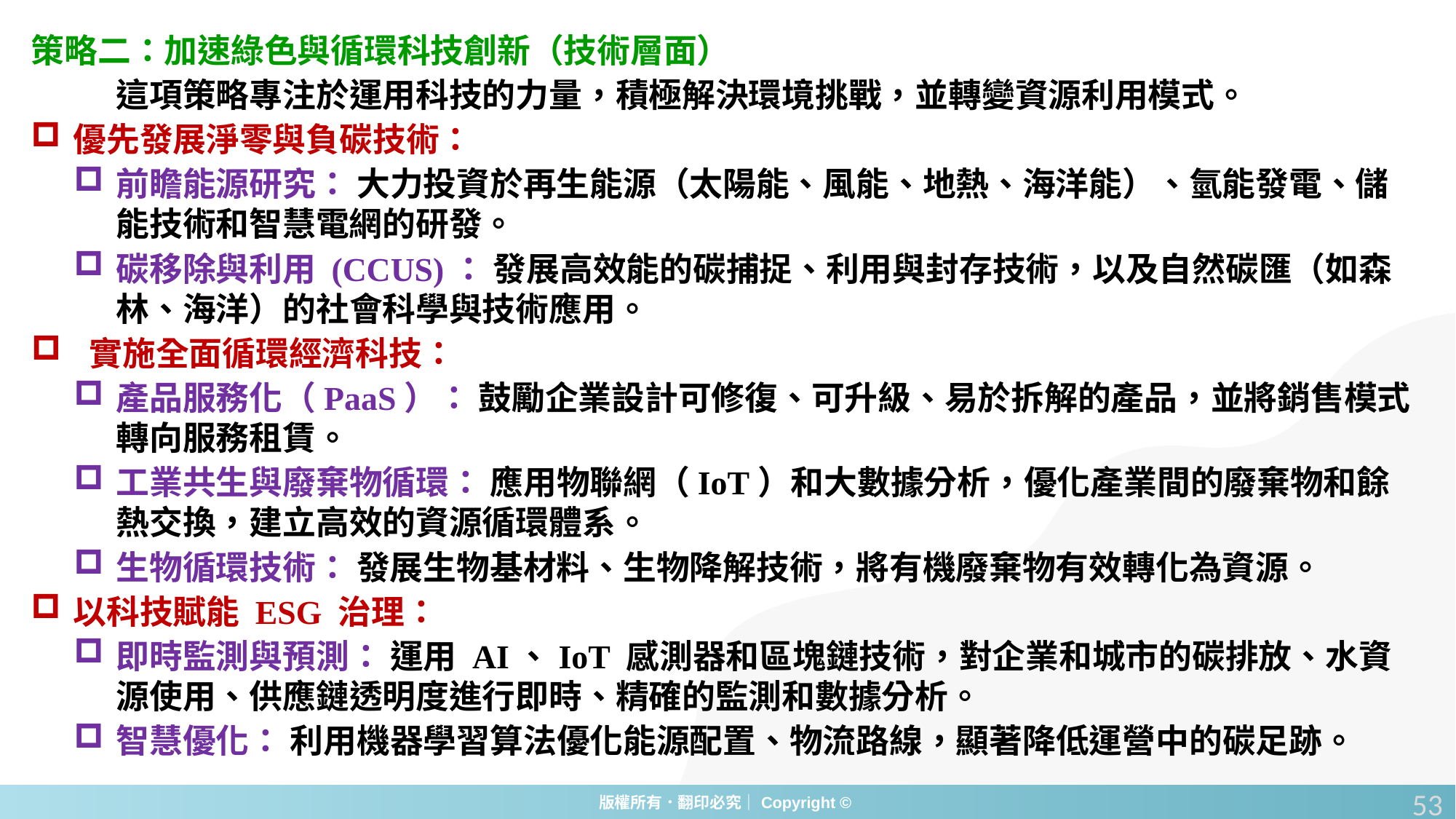

策略二：加速綠色與循環科技創新（技術層面）
這項策略專注於運用科技的力量，積極解決環境挑戰，並轉變資源利用模式。
優先發展淨零與負碳技術：
前瞻能源研究： 大力投資於再生能源（太陽能、風能、地熱、海洋能）、氫能發電、儲能技術和智慧電網的研發。
碳移除與利用 (CCUS)： 發展高效能的碳捕捉、利用與封存技術，以及自然碳匯（如森林、海洋）的社會科學與技術應用。
 實施全面循環經濟科技：
產品服務化（PaaS）： 鼓勵企業設計可修復、可升級、易於拆解的產品，並將銷售模式轉向服務租賃。
工業共生與廢棄物循環： 應用物聯網（IoT）和大數據分析，優化產業間的廢棄物和餘熱交換，建立高效的資源循環體系。
生物循環技術： 發展生物基材料、生物降解技術，將有機廢棄物有效轉化為資源。
以科技賦能 ESG 治理：
即時監測與預測： 運用 AI、IoT 感測器和區塊鏈技術，對企業和城市的碳排放、水資源使用、供應鏈透明度進行即時、精確的監測和數據分析。
智慧優化： 利用機器學習算法優化能源配置、物流路線，顯著降低運營中的碳足跡。
53